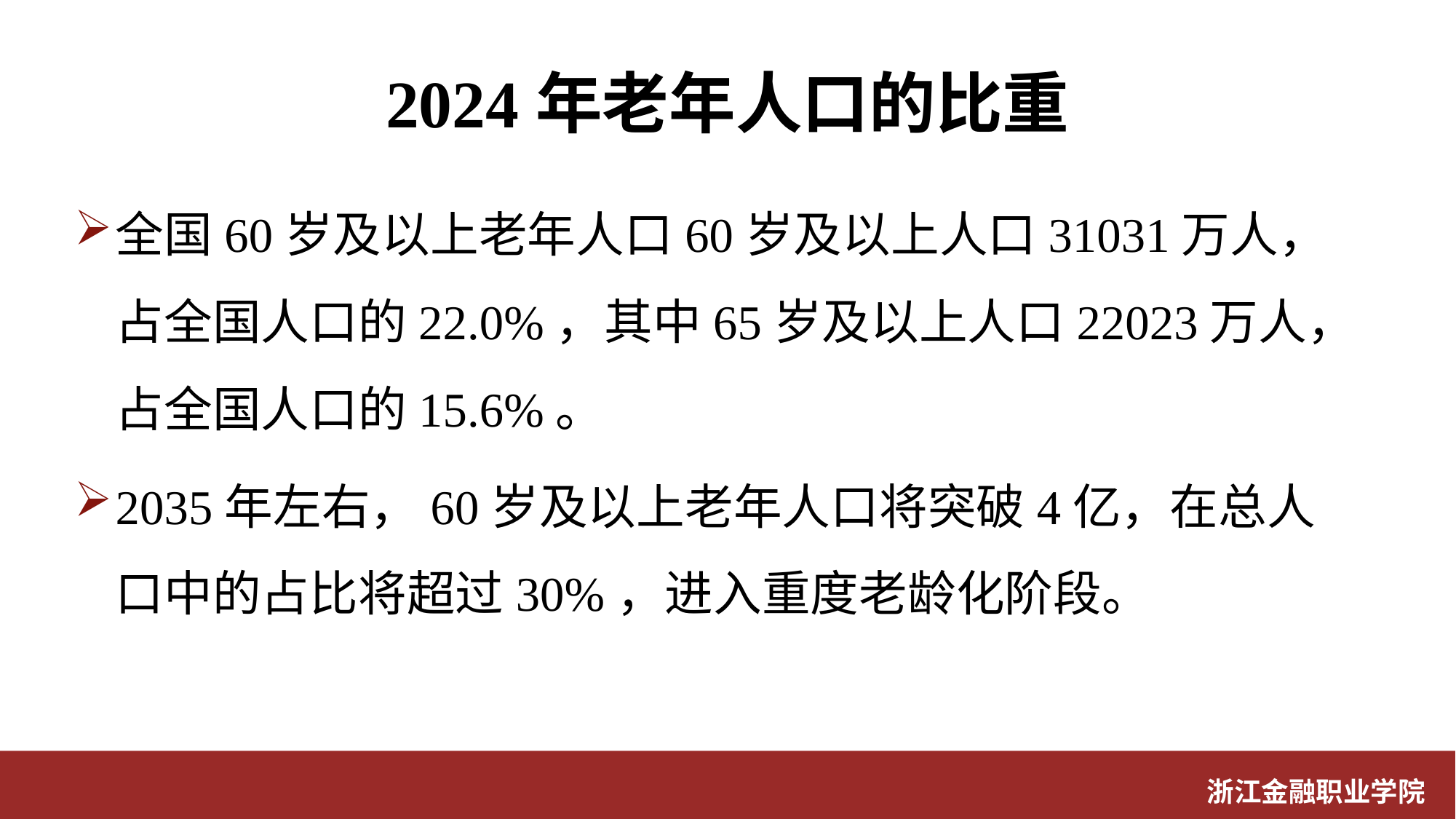

# 2024年老年人口的比重
全国60岁及以上老年人口60岁及以上人口31031万人，占全国人口的22.0%，其中65岁及以上人口22023万人，占全国人口的15.6%。
2035年左右，60岁及以上老年人口将突破4亿，在总人口中的占比将超过30%，进入重度老龄化阶段。